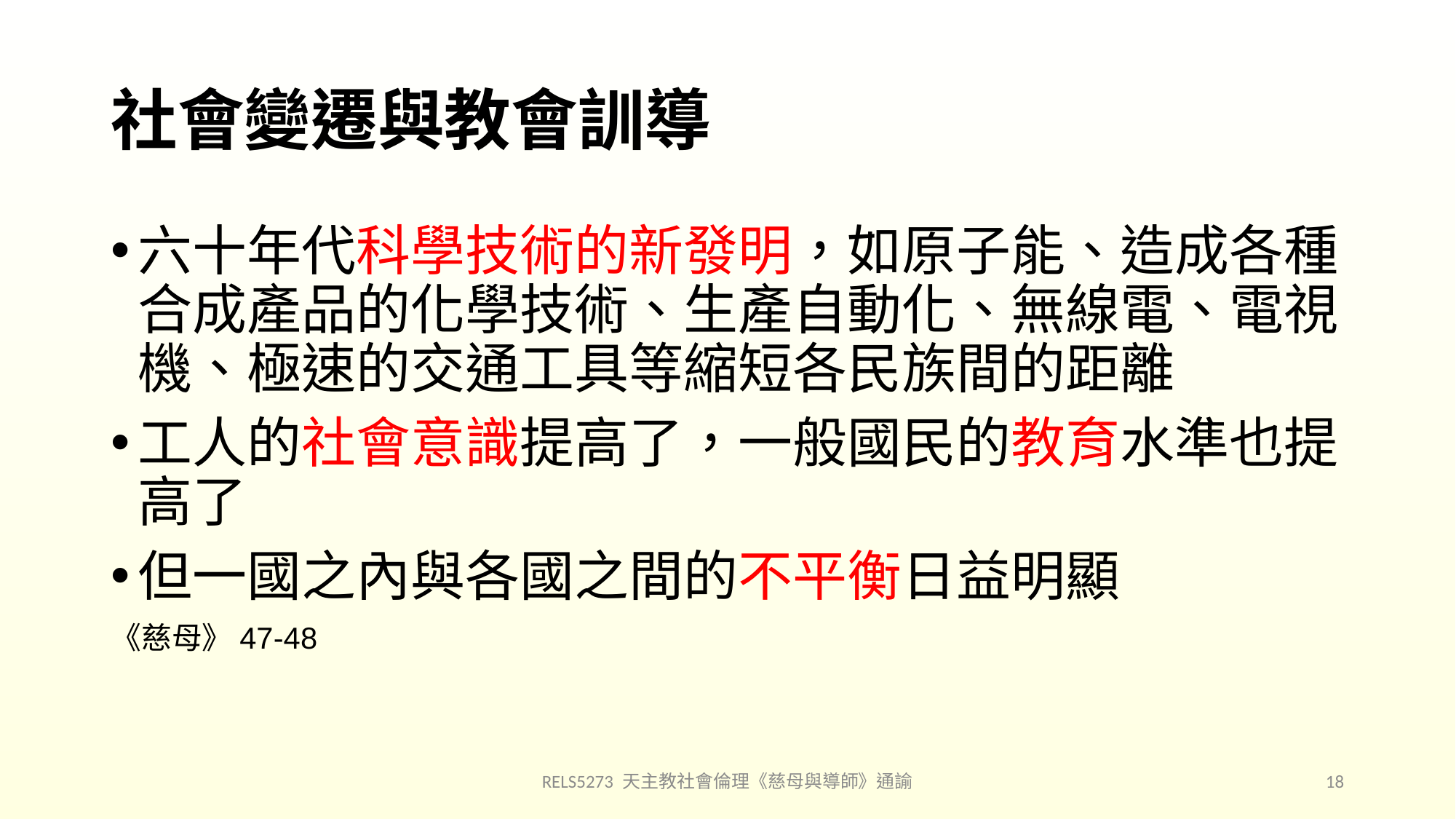

# 社會變遷與教會訓導
六十年代科學技術的新發明，如原子能、造成各種合成產品的化學技術、生產自動化、無線電、電視機、極速的交通工具等縮短各民族間的距離
工人的社會意識提高了，一般國民的教育水準也提高了
但一國之內與各國之間的不平衡日益明顯
《慈母》47-48
RELS5273 天主教社會倫理《慈母與導師》通諭
18